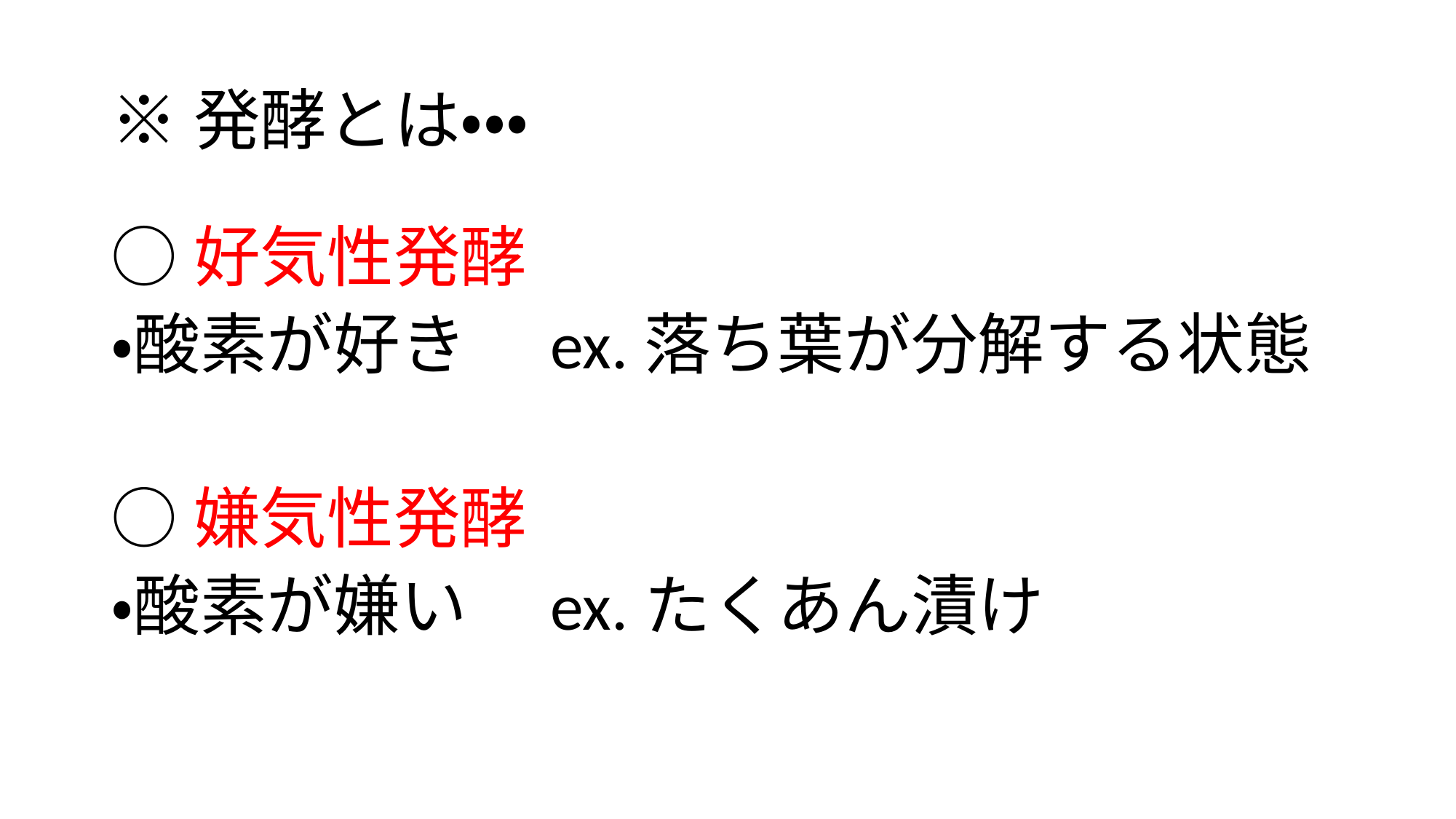

# ※発酵とは・・・
○好気性発酵
・酸素が好き　ex.落ち葉が分解する状態

○嫌気性発酵
・酸素が嫌い　ex.たくあん漬け